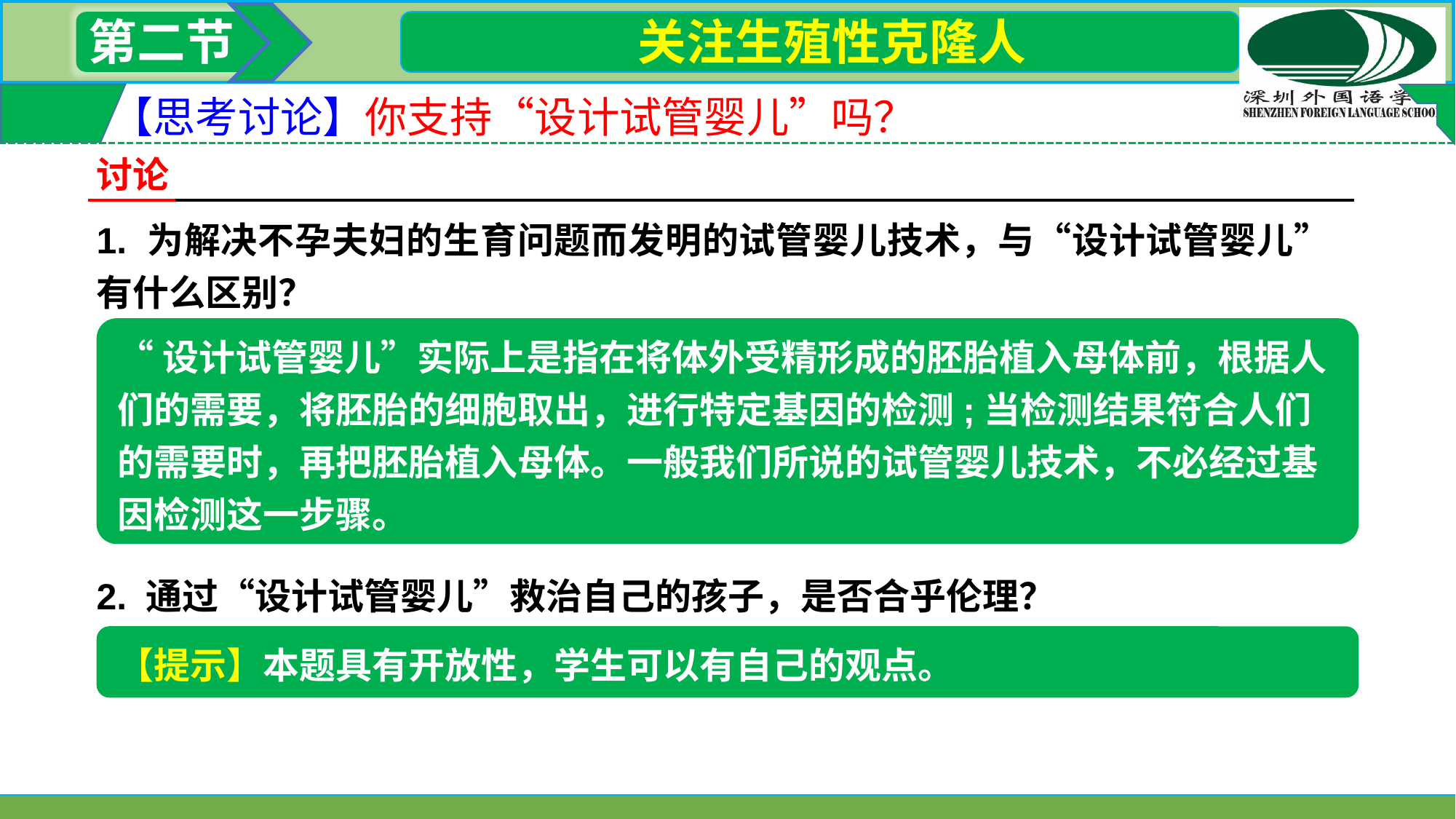

第二节
     关注生殖性克隆人

【思考讨论】你支持“设计试管婴儿”吗？

讨论
1. 为解决不孕夫妇的生育问题而发明的试管婴儿技术，与“设计试管婴儿”有什么区别？

“设计试管婴儿”实际上是指在将体外受精形成的胚胎植入母体前，根据人们的需要，将胚胎的细胞取出，进行特定基因的检测;当检测结果符合人们的需要时，再把胚胎植入母体。一般我们所说的试管婴儿技术，不必经过基因检测这一步骤。
2. 通过“设计试管婴儿”救治自己的孩子，是否合乎伦理？

【提示】本题具有开放性，学生可以有自己的观点。